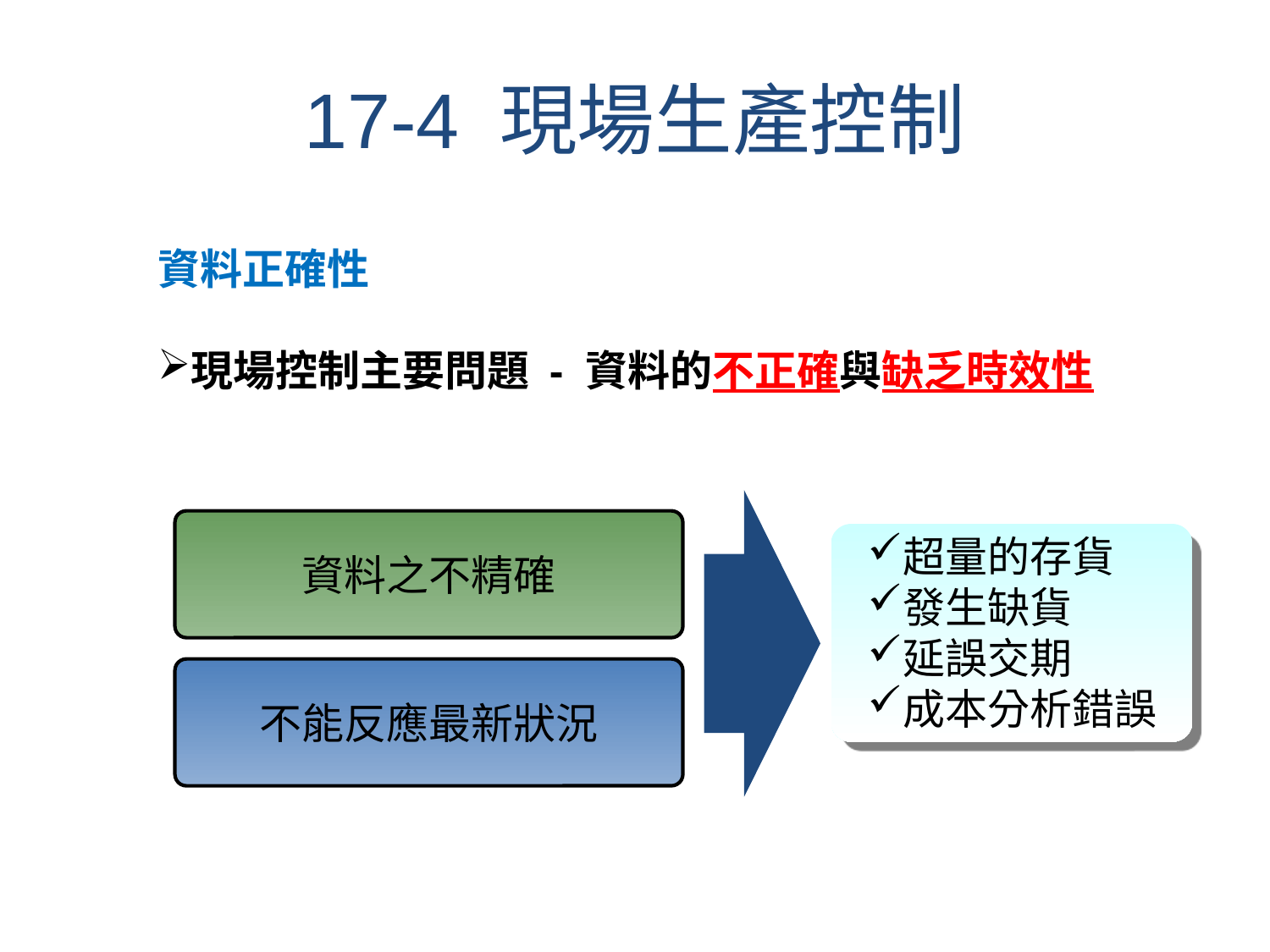

# 17-4 現場生產控制
資料正確性

現場控制主要問題 - 資料的不正確與缺乏時效性

資料之不精確

超量的存貨
發生缺貨
延誤交期
成本分析錯誤
不能反應最新狀況